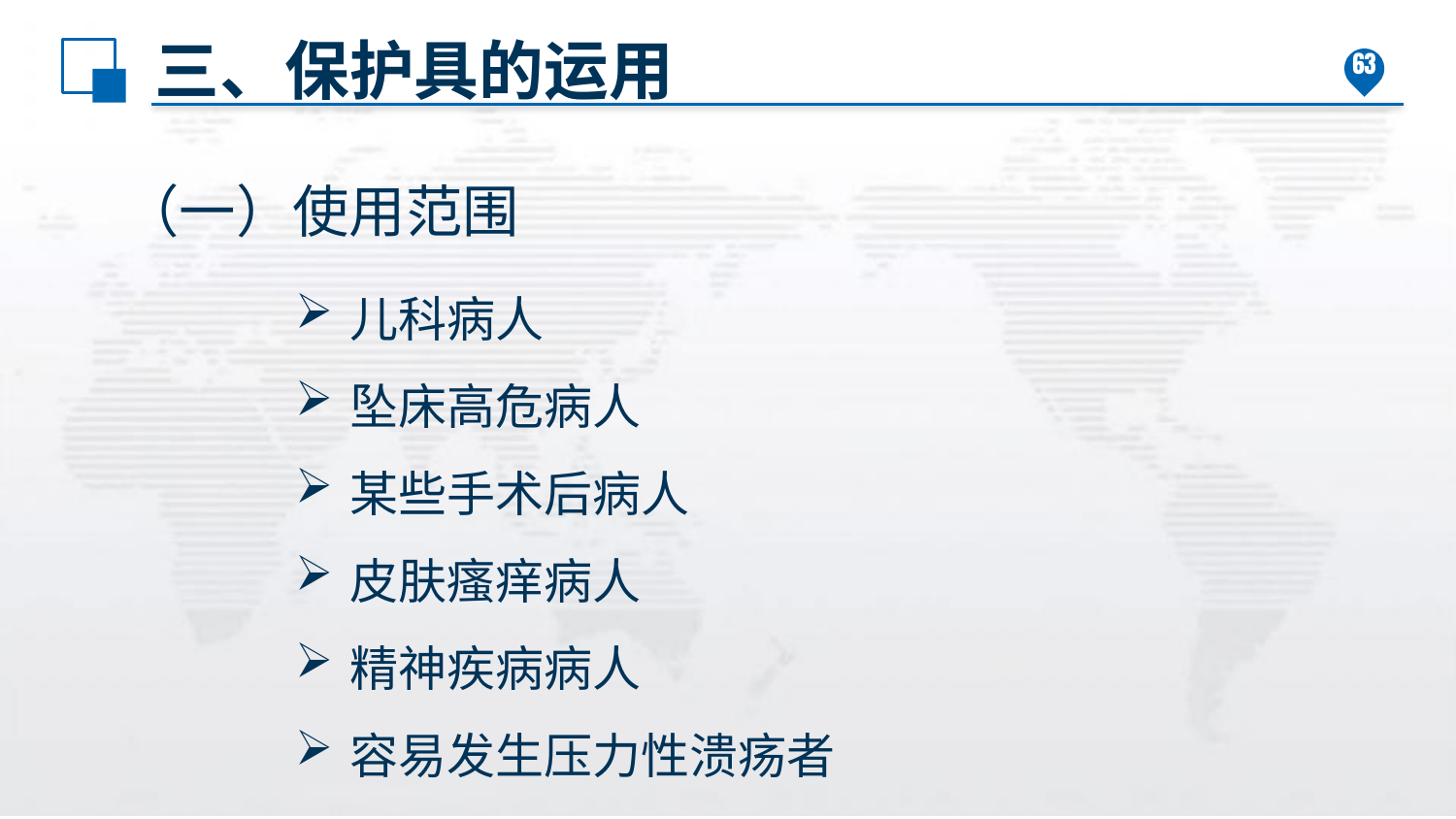

# 三、保护具的运用
63
（一）使用范围
儿科病人
坠床高危病人
某些手术后病人
皮肤瘙痒病人
精神疾病病人
容易发生压力性溃疡者